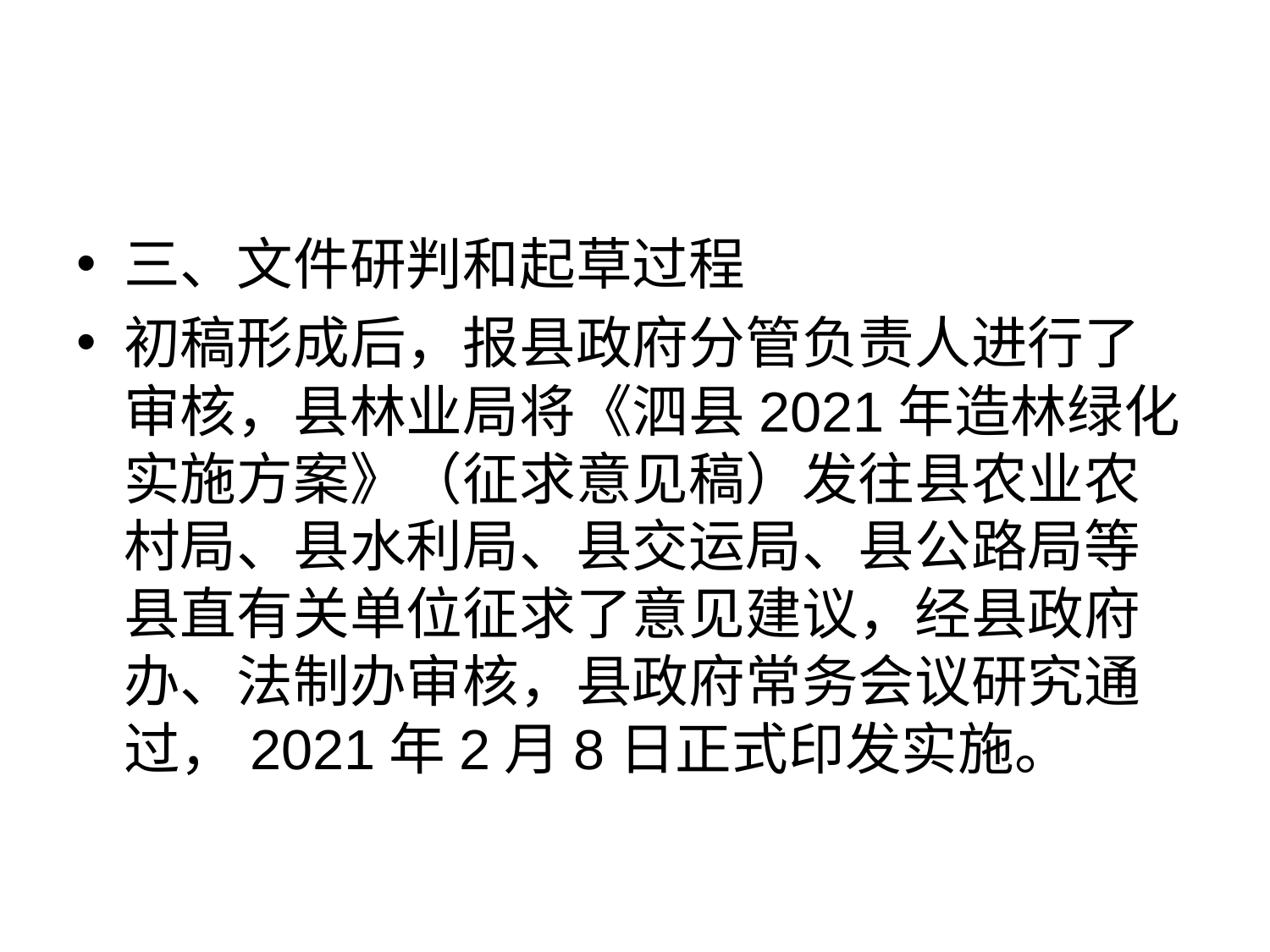

#
三、文件研判和起草过程
初稿形成后，报县政府分管负责人进行了审核，县林业局将《泗县2021年造林绿化实施方案》（征求意见稿）发往县农业农村局、县水利局、县交运局、县公路局等县直有关单位征求了意见建议，经县政府办、法制办审核，县政府常务会议研究通过，2021年2月8日正式印发实施。